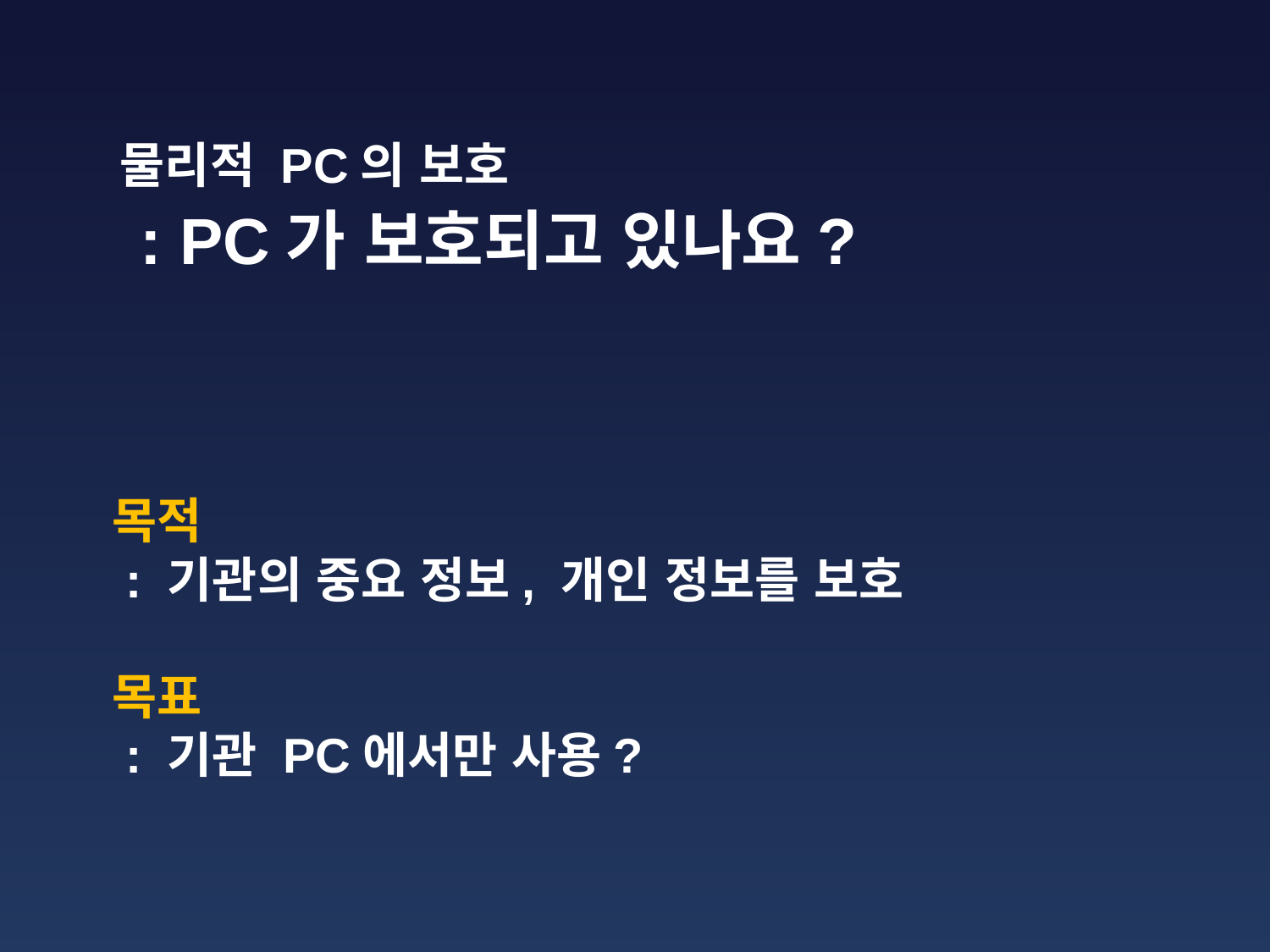

물리적 PC의 보호
 : PC가 보호되고 있나요?
목적
 : 기관의 중요 정보, 개인 정보를 보호

목표
 : 기관 PC에서만 사용?